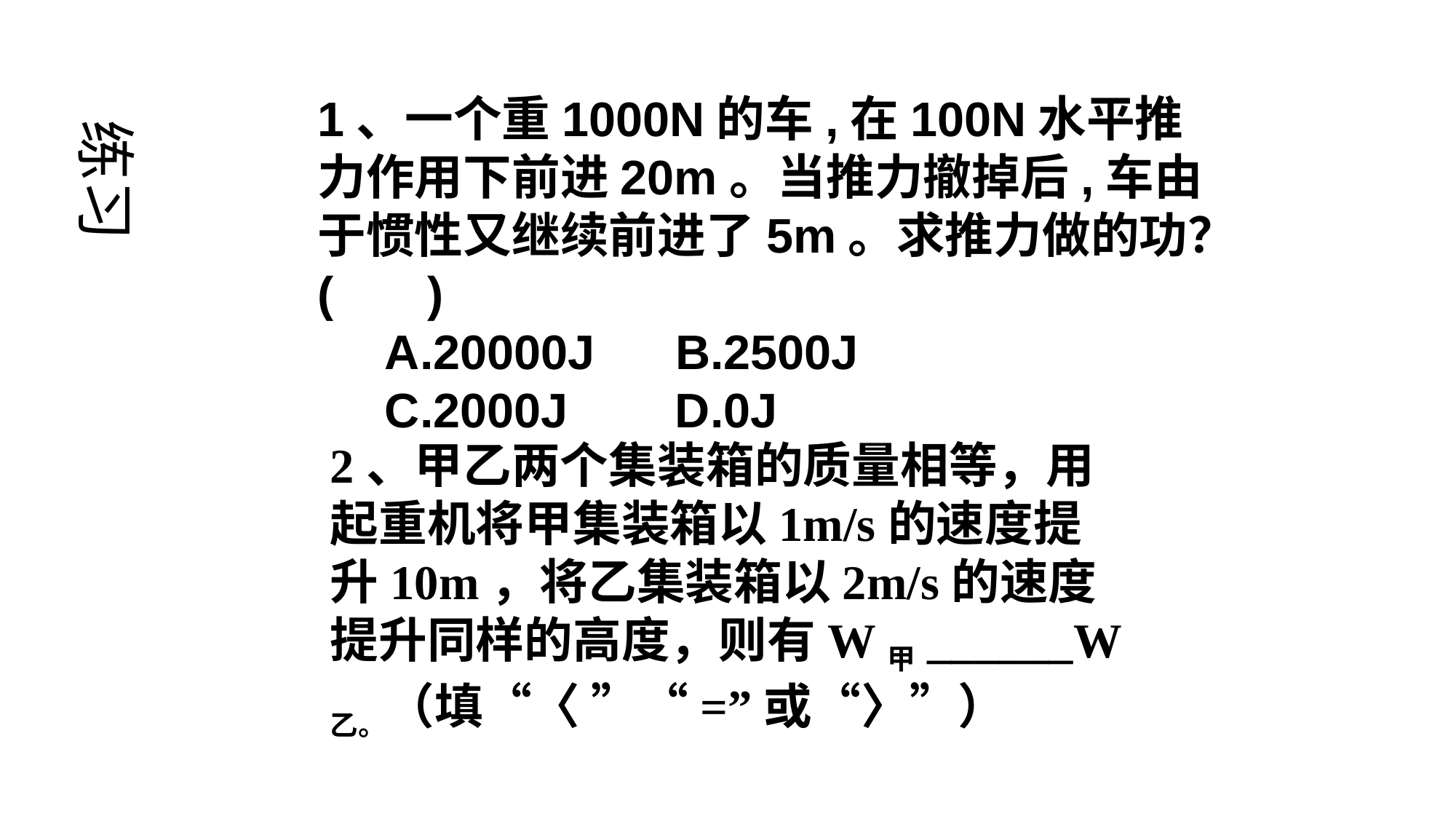

1、一个重1000N的车,在100N水平推力作用下前进20m。当推力撤掉后,车由于惯性又继续前进了5m。求推力做的功？(       )
     A.20000J      B.2500J
     C.2000J        D.0J
练习
2、甲乙两个集装箱的质量相等，用起重机将甲集装箱以1m/s的速度提升10m，将乙集装箱以2m/s的速度提升同样的高度，则有W甲______W乙。（填“〈 ”“=”或“〉”）